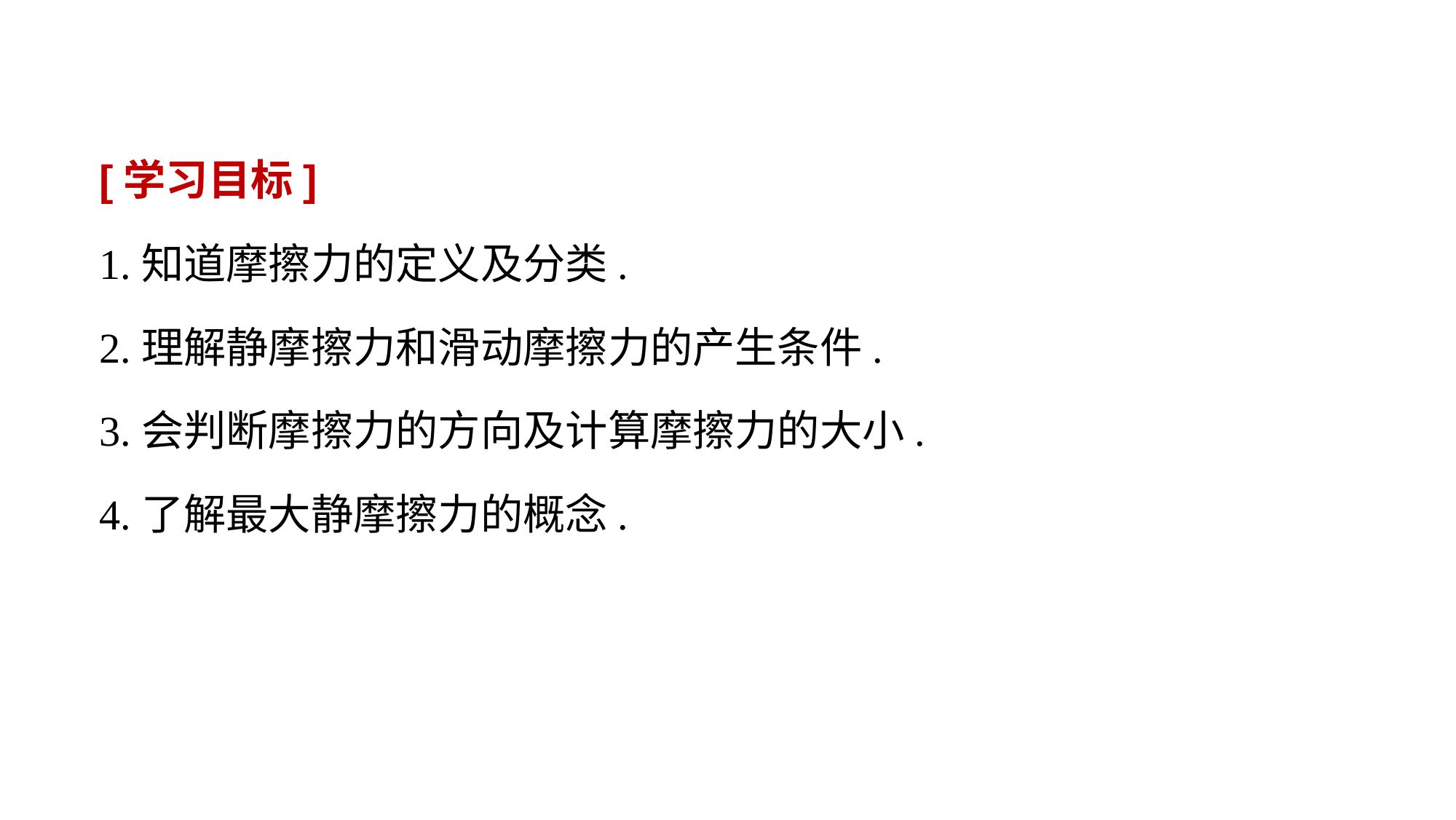

[学习目标]
1.知道摩擦力的定义及分类.
2.理解静摩擦力和滑动摩擦力的产生条件.
3.会判断摩擦力的方向及计算摩擦力的大小.
4.了解最大静摩擦力的概念.